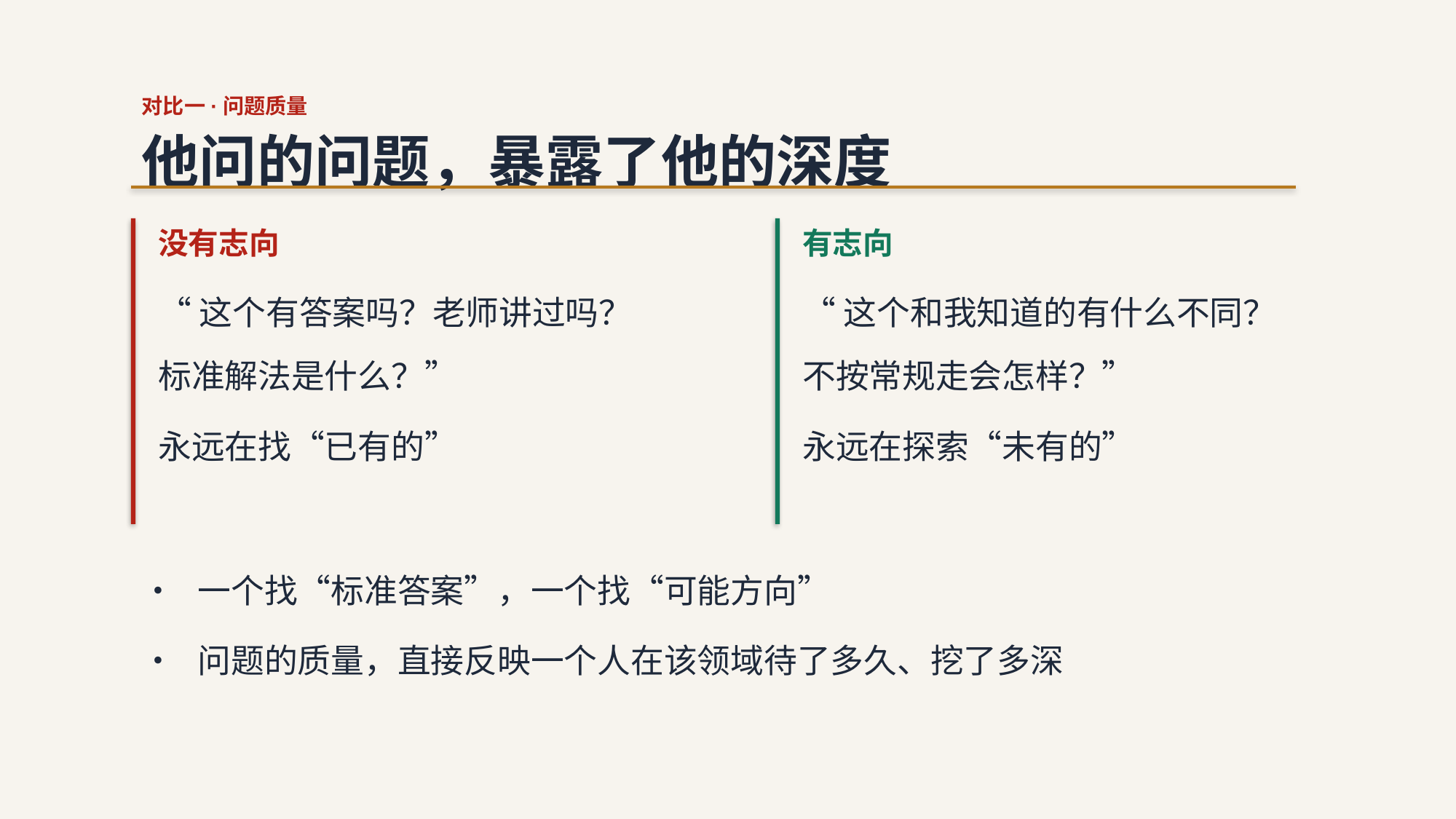

对比一·问题质量
他问的问题，暴露了他的深度

没有志向

有志向
“这个有答案吗？老师讲过吗？标准解法是什么？”
永远在找“已有的”
“这个和我知道的有什么不同？不按常规走会怎样？”
永远在探索“未有的”
•  一个找“标准答案”，一个找“可能方向”
•  问题的质量，直接反映一个人在该领域待了多久、挖了多深